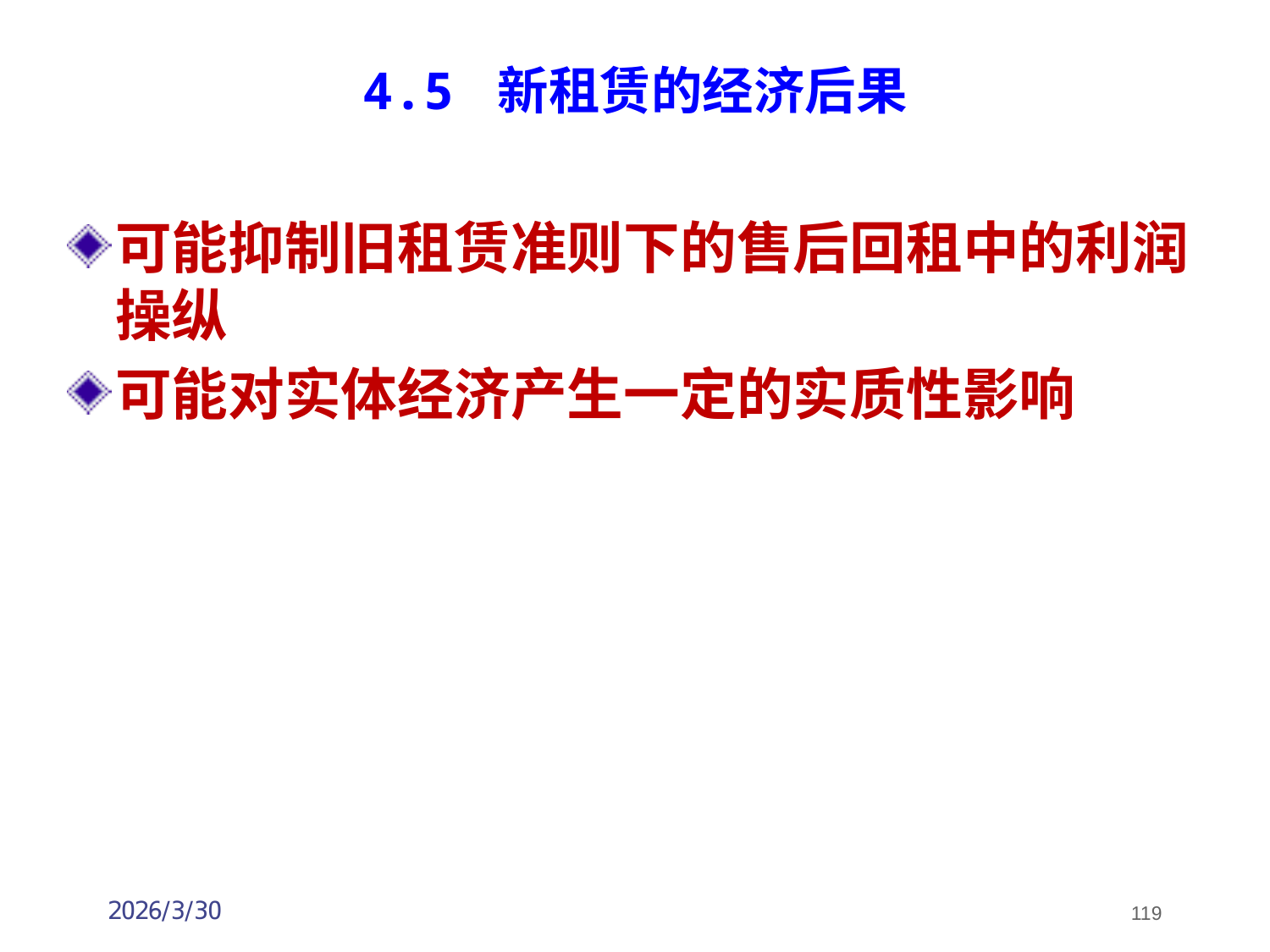

# 4.5 新租赁的经济后果
可能抑制旧租赁准则下的售后回租中的利润操纵
可能对实体经济产生一定的实质性影响
2026/3/30
119